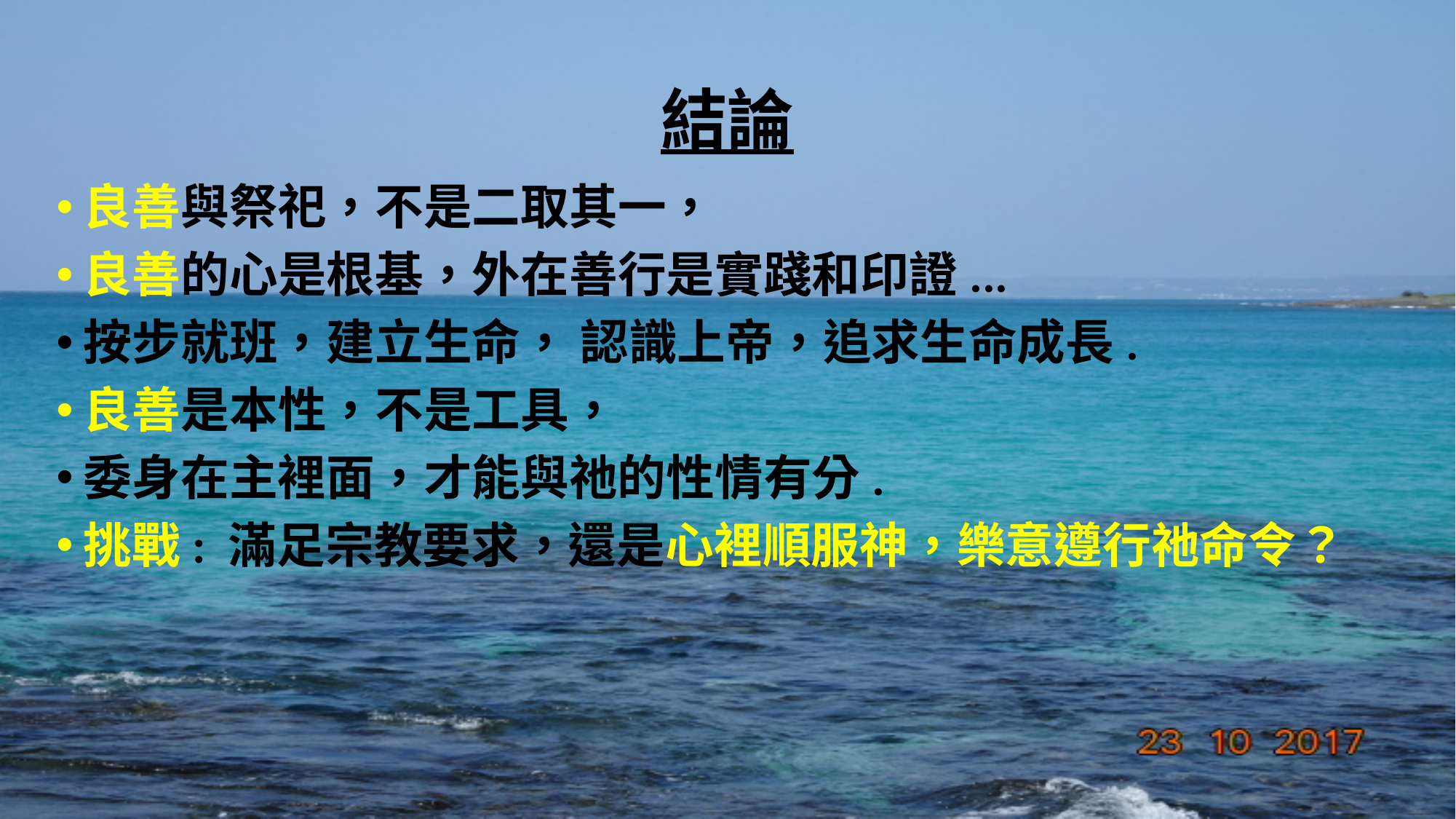

# 結論
良善與祭祀，不是二取其一，
良善的心是根基，外在善行是實踐和印證...
按步就班，建立生命， 認識上帝，追求生命成長.
良善是本性，不是工具，
委身在主裡面，才能與祂的性情有分.
挑戰: 滿足宗教要求，還是心裡順服神，樂意遵行祂命令？